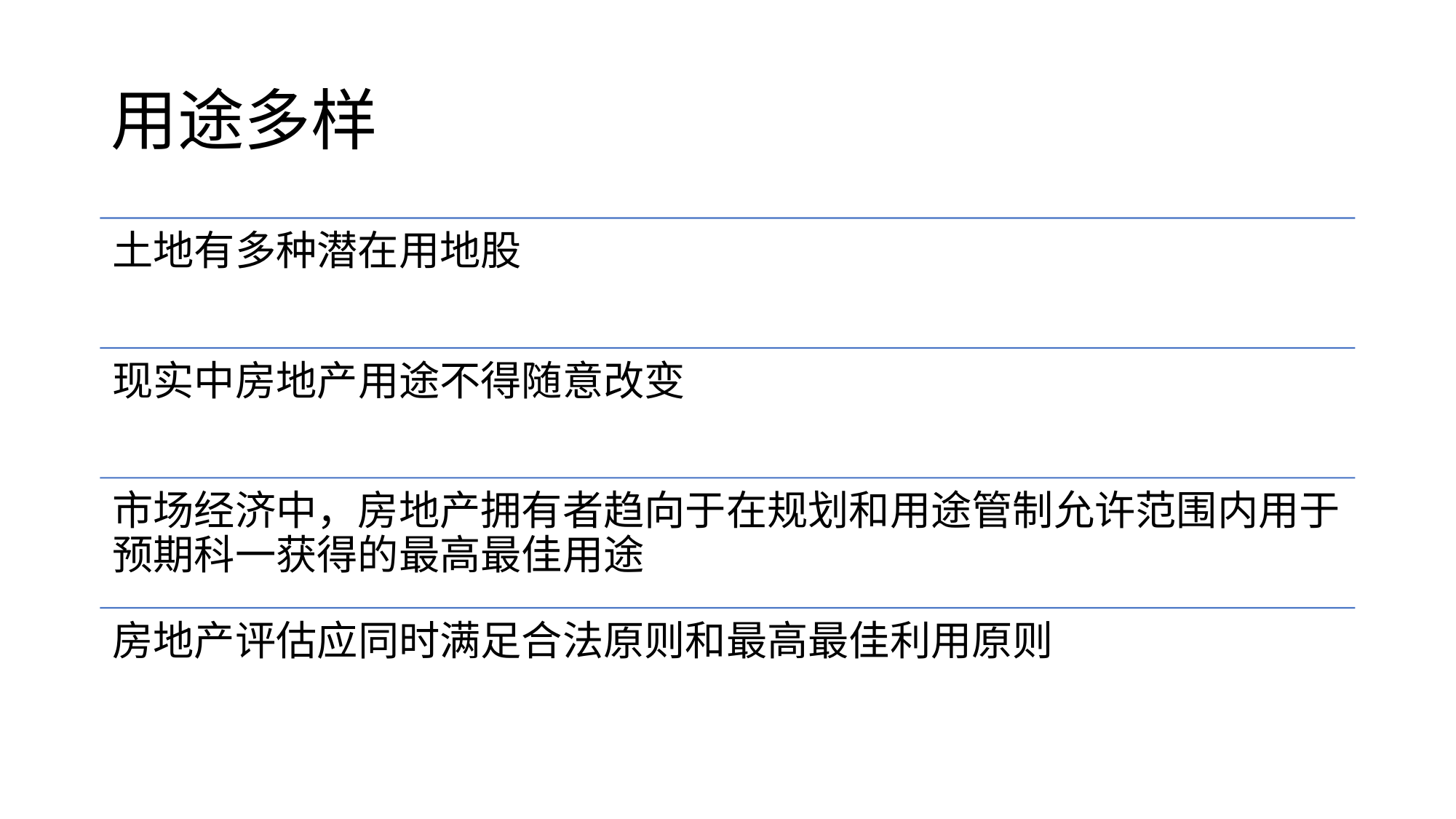

# 用途多样
土地有多种潜在用地股
现实中房地产用途不得随意改变
市场经济中，房地产拥有者趋向于在规划和用途管制允许范围内用于预期科一获得的最高最佳用途
房地产评估应同时满足合法原则和最高最佳利用原则